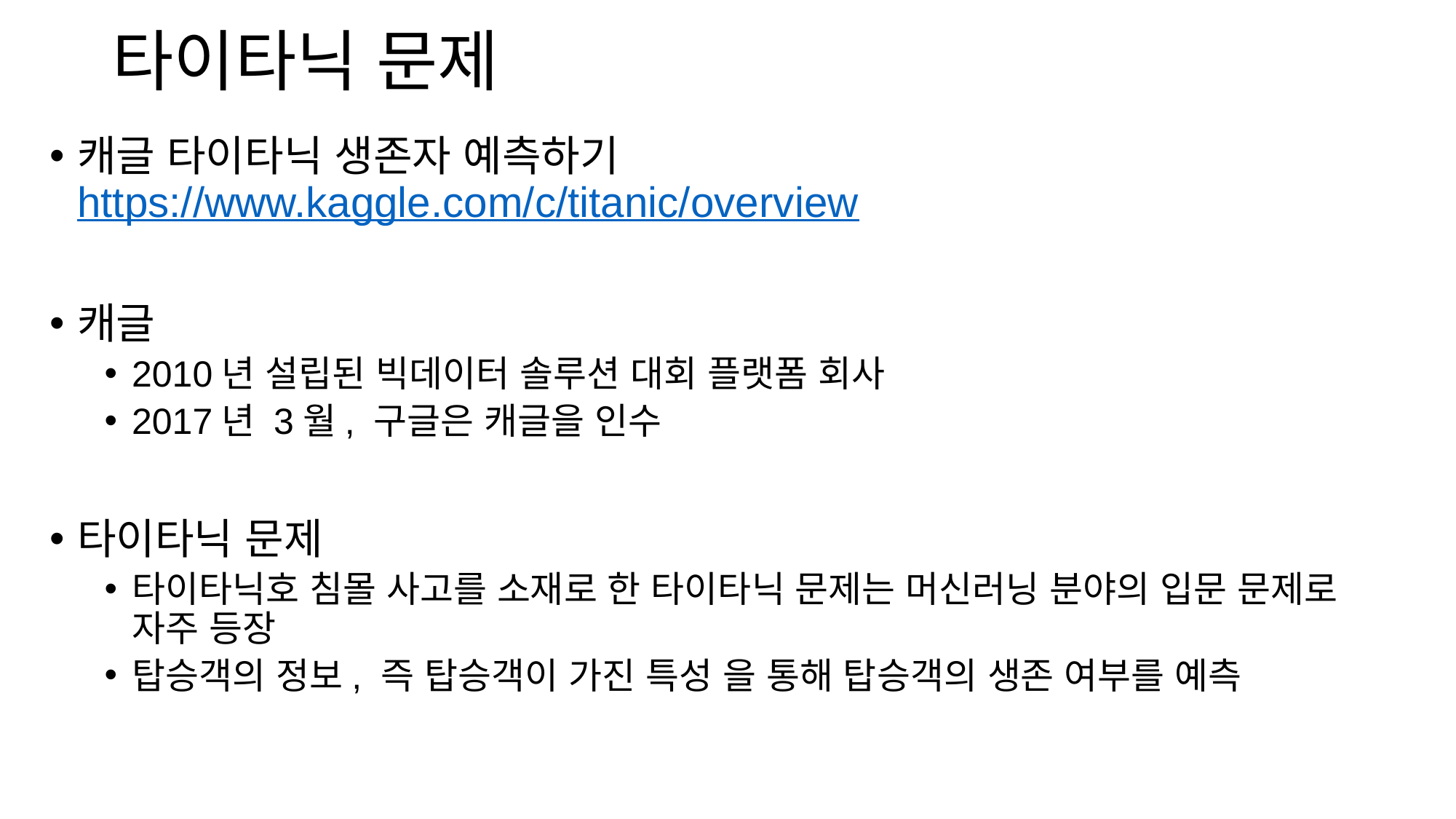

# 타이타닉 문제
캐글 타이타닉 생존자 예측하기 https://www.kaggle.com/c/titanic/overview

캐글
2010년 설립된 빅데이터 솔루션 대회 플랫폼 회사
2017년 3월, 구글은 캐글을 인수

타이타닉 문제
타이타닉호 침몰 사고를 소재로 한 타이타닉 문제는 머신러닝 분야의 입문 문제로 자주 등장
탑승객의 정보, 즉 탑승객이 가진 특성 을 통해 탑승객의 생존 여부를 예측